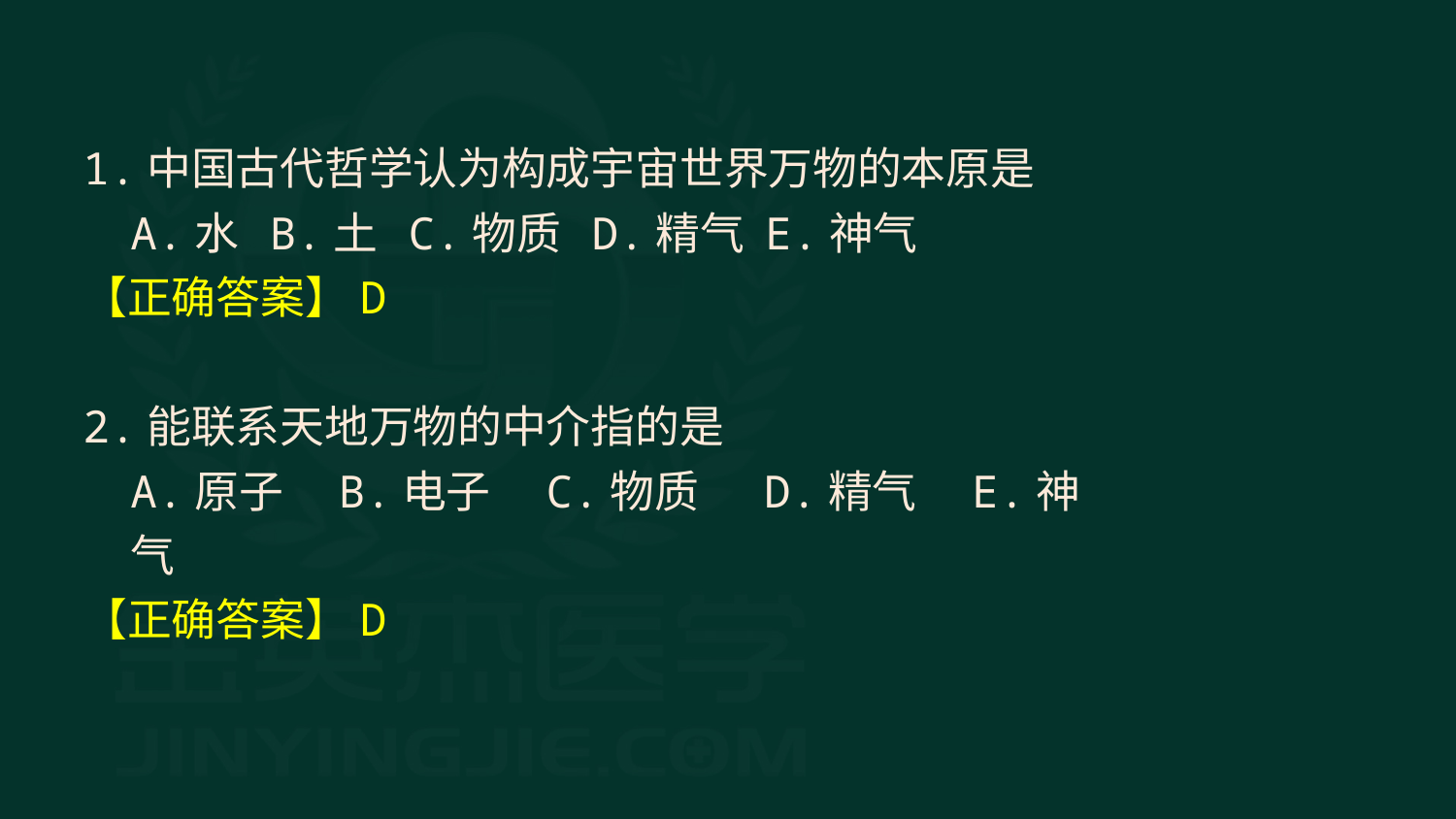

1.中国古代哲学认为构成宇宙世界万物的本原是
A.水  B.土  C.物质  D.精气 E.神气
【正确答案】D

2.能联系天地万物的中介指的是
A.原子　B.电子　C.物质 　D.精气　E.神气
【正确答案】D